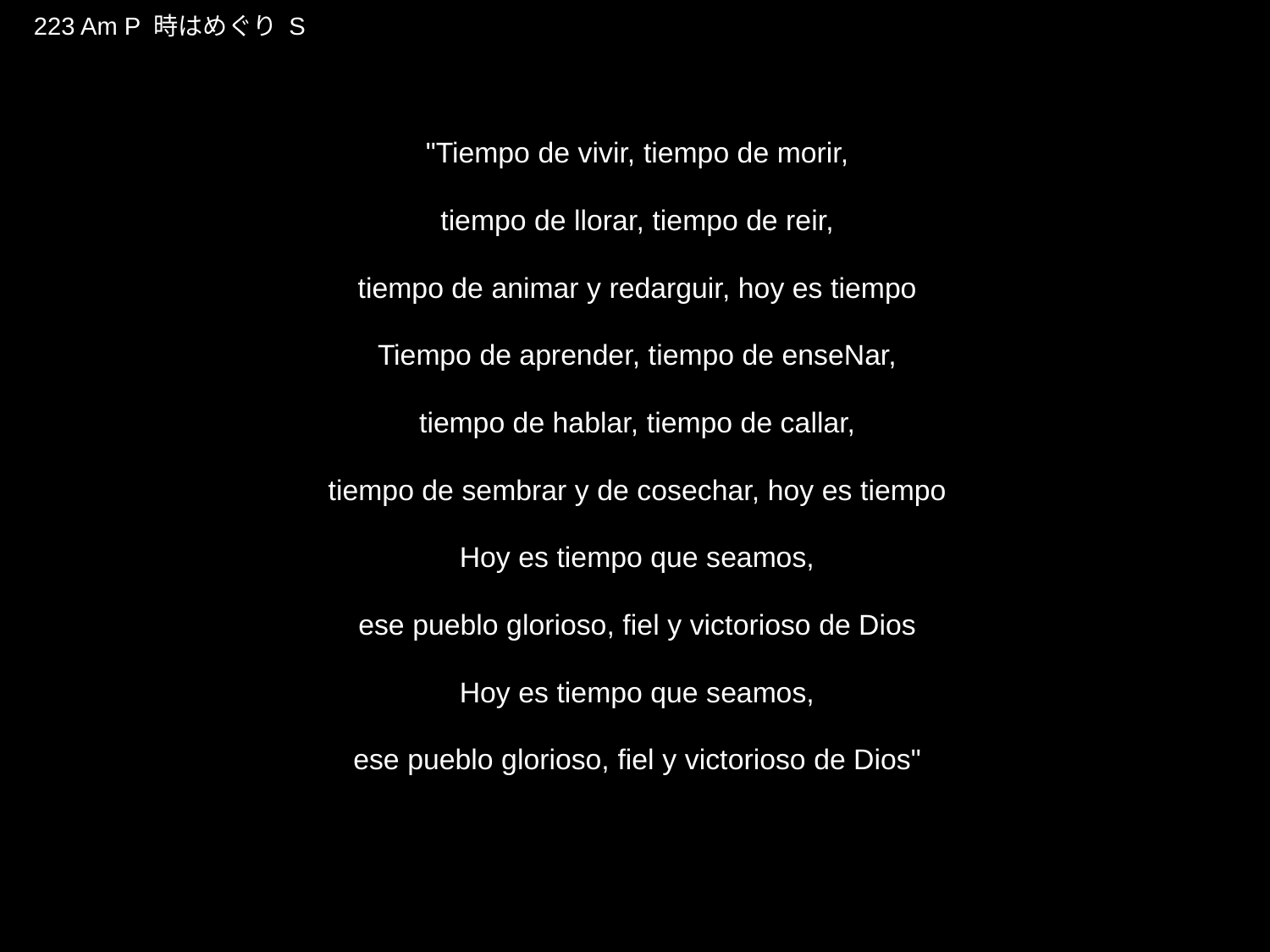

ときはめぐり
★P
223 Am P 時はめぐり S
★３
"Tiempo de vivir, tiempo de morir,
tiempo de llorar, tiempo de reir,
tiempo de animar y redarguir, hoy es tiempo
Tiempo de aprender, tiempo de enseNar,
tiempo de hablar, tiempo de callar,
tiempo de sembrar y de cosechar, hoy es tiempo
Hoy es tiempo que seamos,
ese pueblo glorioso, fiel y victorioso de Dios
Hoy es tiempo que seamos,
ese pueblo glorioso, fiel y victorioso de Dios"